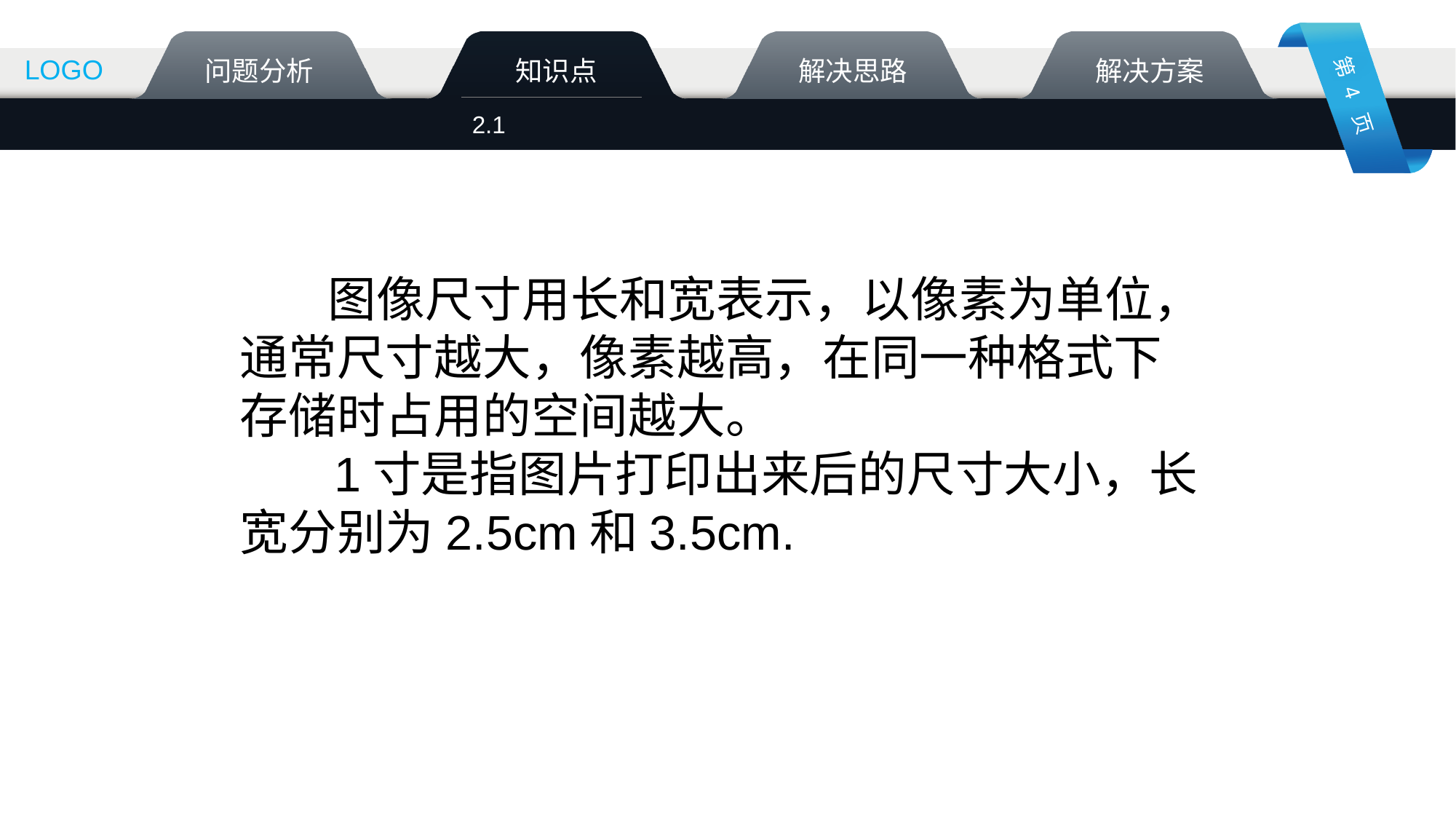

2.1
       图像尺寸用长和宽表示，以像素为单位，通常尺寸越大，像素越高，在同一种格式下 存储时占用的空间越大。
       1寸是指图片打印出来后的尺寸大小，长宽分别为2.5cm和3.5cm.